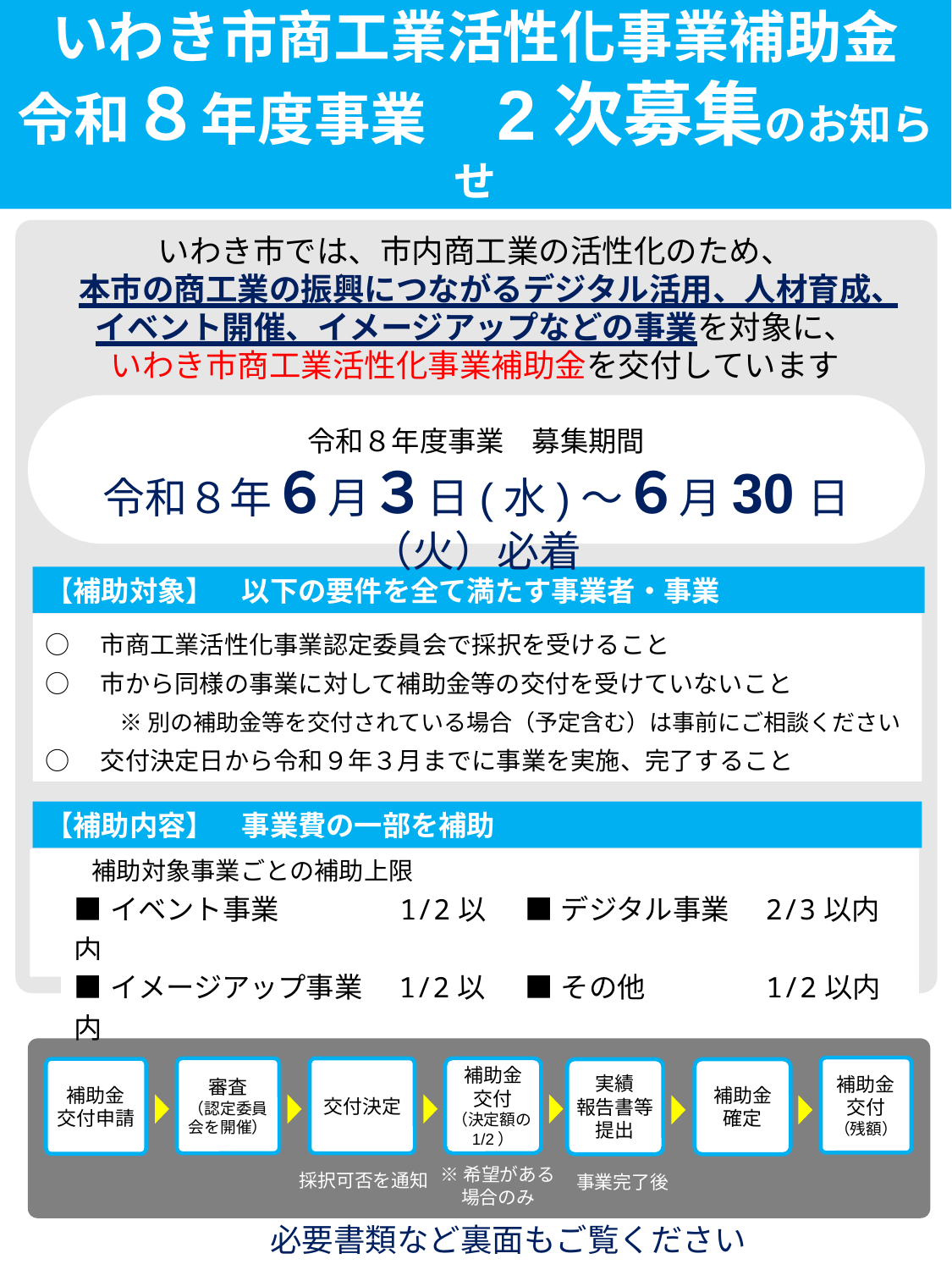

いわき市商工業活性化事業補助金
令和８年度事業　2次募集のお知らせ

いわき市では、市内商工業の活性化のため、
本市の商工業の振興につながるデジタル活用、人材育成、
イベント開催、イメージアップなどの事業を対象に、
いわき市商工業活性化事業補助金を交付しています
令和８年度事業　募集期間
令和８年６月３日(水)～６月30日（火）必着

【補助対象】　以下の要件を全て満たす事業者・事業
○　市商工業活性化事業認定委員会で採択を受けること
○　市から同様の事業に対して補助金等の交付を受けていないこと
　　　※ 別の補助金等を交付されている場合（予定含む）は事前にご相談ください
○　交付決定日から令和９年３月までに事業を実施、完了すること

【補助内容】　事業費の一部を補助
　　補助対象事業ごとの補助上限
| ■イベント事業　　　　1/2以内 | ■デジタル事業　2/3以内 |
| --- | --- |
| ■イメージアップ事業　1/2以内 | ■その他　　　　1/2以内 |
【主な手続きの流れ】

補助金
交付
（残額）
審査
（認定委員会を開催）
補助金
交付
（決定額の1/2）
交付決定
補助金
交付申請
実績
報告書等
提出
補助金
確定

※希望がある
場合のみ
採択可否を通知
事業完了後

必要書類など裏面もご覧ください